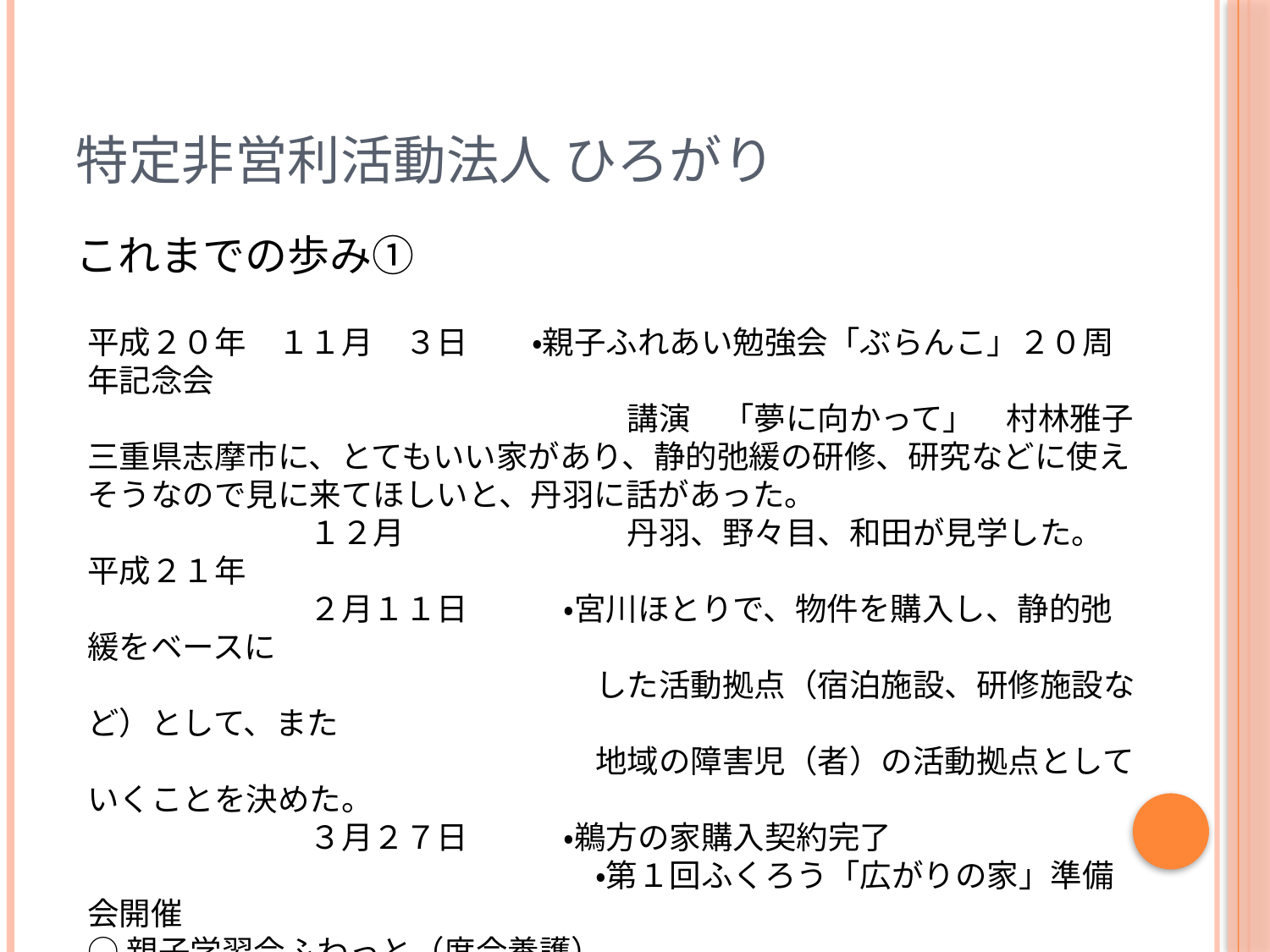

# 特定非営利活動法人 ひろがり
これまでの歩み①
平成２０年　１１月　３日　　・親子ふれあい勉強会「ぶらんこ」２０周年記念会
　　　　　　　　　　　　　　　　　講演　「夢に向かって」　村林雅子
三重県志摩市に、とてもいい家があり、静的弛緩の研修、研究などに使えそうなので見に来てほしいと、丹羽に話があった。
　　　　　　　１２月　　　　　　　丹羽、野々目、和田が見学した。
平成２１年
　　　　　　　２月１１日　　　・宮川ほとりで、物件を購入し、静的弛緩をベースに
　　　　　　　　　　　　　　　　した活動拠点（宿泊施設、研修施設など）として、また
　　　　　　　　　　　　　　　　地域の障害児（者）の活動拠点としていくことを決めた。
　　　　　　　３月２７日　　　・鵜方の家購入契約完了
　　　　　　　　　　　　　　　　・第１回ふくろう「広がりの家」準備会開催
○親子学習会ふわっと（度会養護）
　　　　　　　４月　　・登記完了　・家の整備、準備　・第２回　設立準備会
　　　　　　　４月２６日　　　○親子学習会ふわっとメンバー「広がりの家」見学